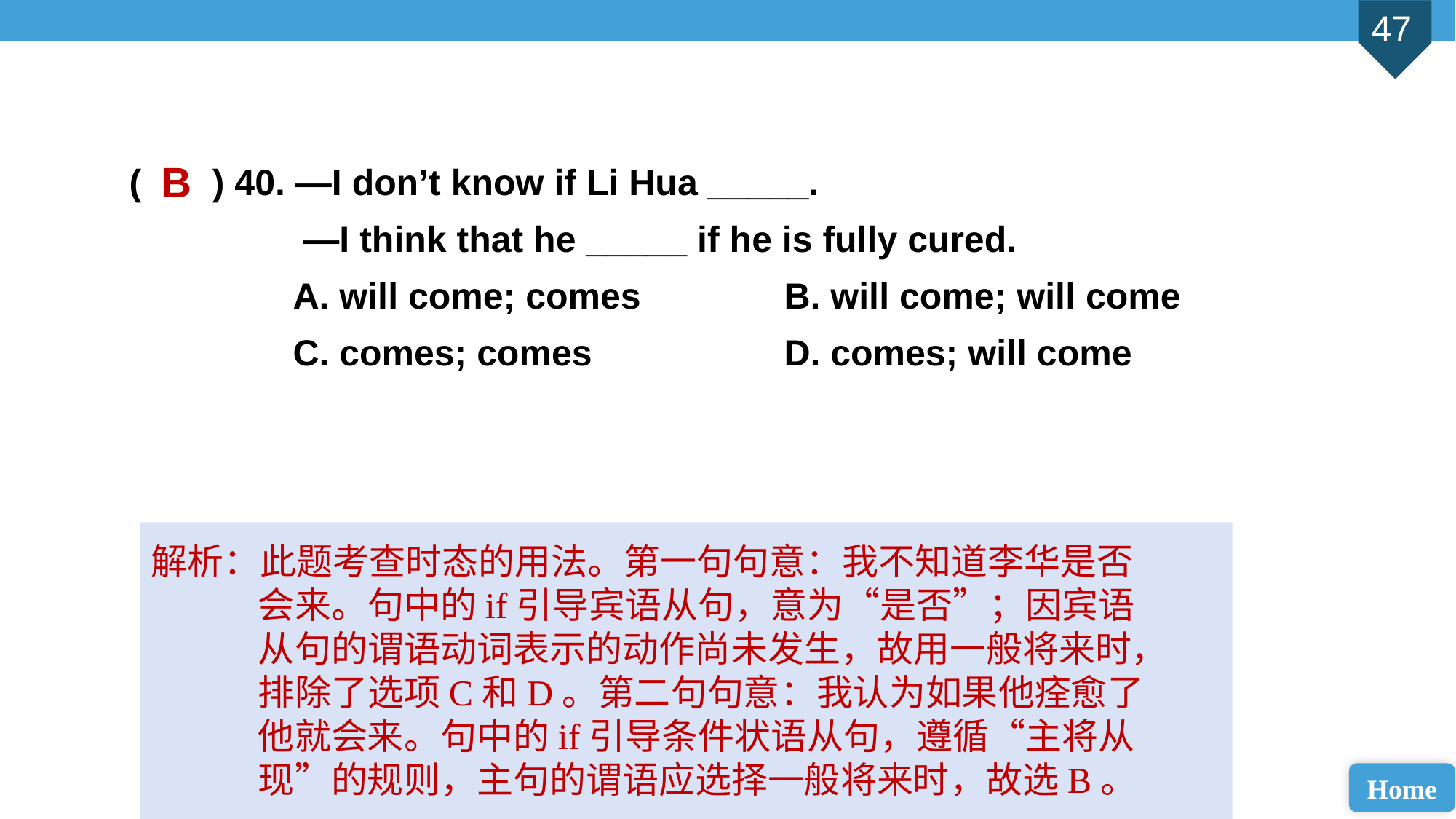

(       ) 40. —I don’t know if Li Hua _____.
 —I think that he _____ if he is fully cured.
A. will come; comes 		B. will come; will come
C. comes; comes 		D. comes; will come
B

解析：此题考查时态的用法。第一句句意：我不知道李华是否会来。句中的if引导宾语从句，意为“是否”；因宾语从句的谓语动词表示的动作尚未发生，故用一般将来时，排除了选项C和D。第二句句意：我认为如果他痊愈了他就会来。句中的if引导条件状语从句，遵循“主将从现”的规则，主句的谓语应选择一般将来时，故选B。